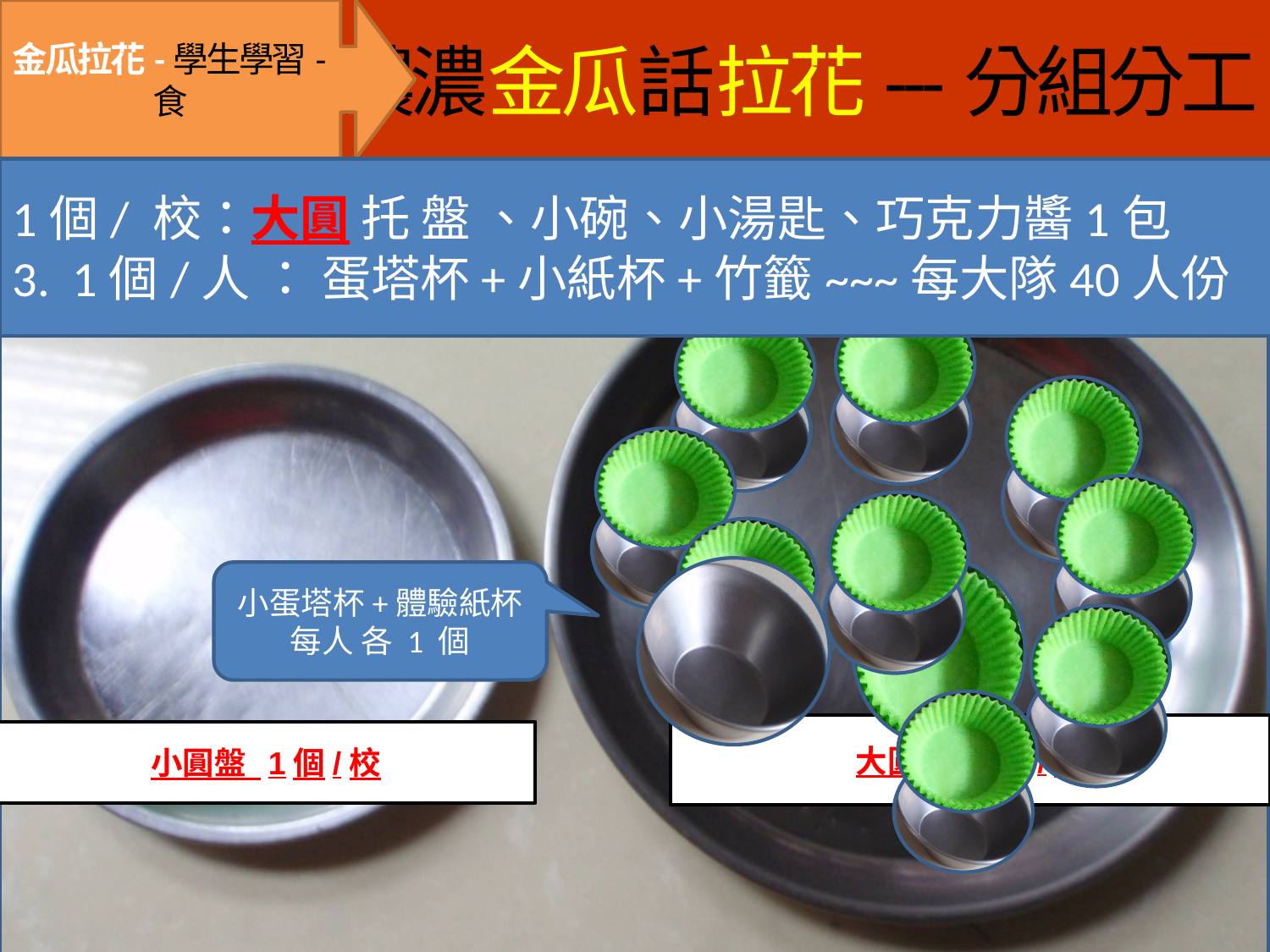

金瓜拉花-學生學習-食
1、濃濃金瓜話拉花---分組分工
1個/ 校：大圓 托 盤 、小碗、小湯匙、巧克力醬1包
3.  1個/人 ： 蛋塔杯+小紙杯+竹籤~~~每大隊40人份

小蛋塔杯+體驗紙杯
每人 各 1 個
大圓盤  1個/校
小圓盤  1個/校